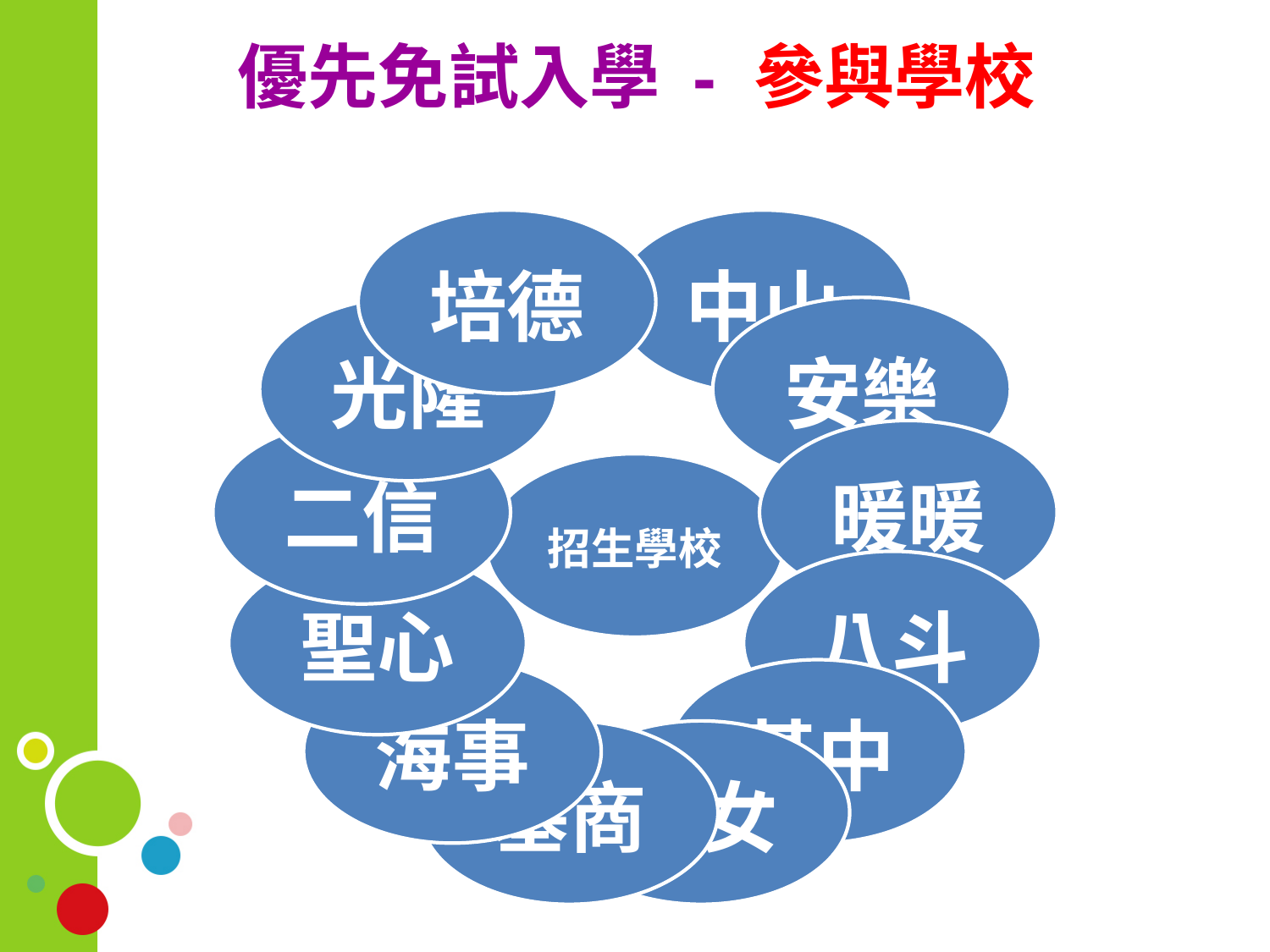

# 優先免試入學 - 參與學校
招生學校
中山
安樂
光隆
培德
暖暖
八斗
基中
基女
基商
海事
聖心
二信